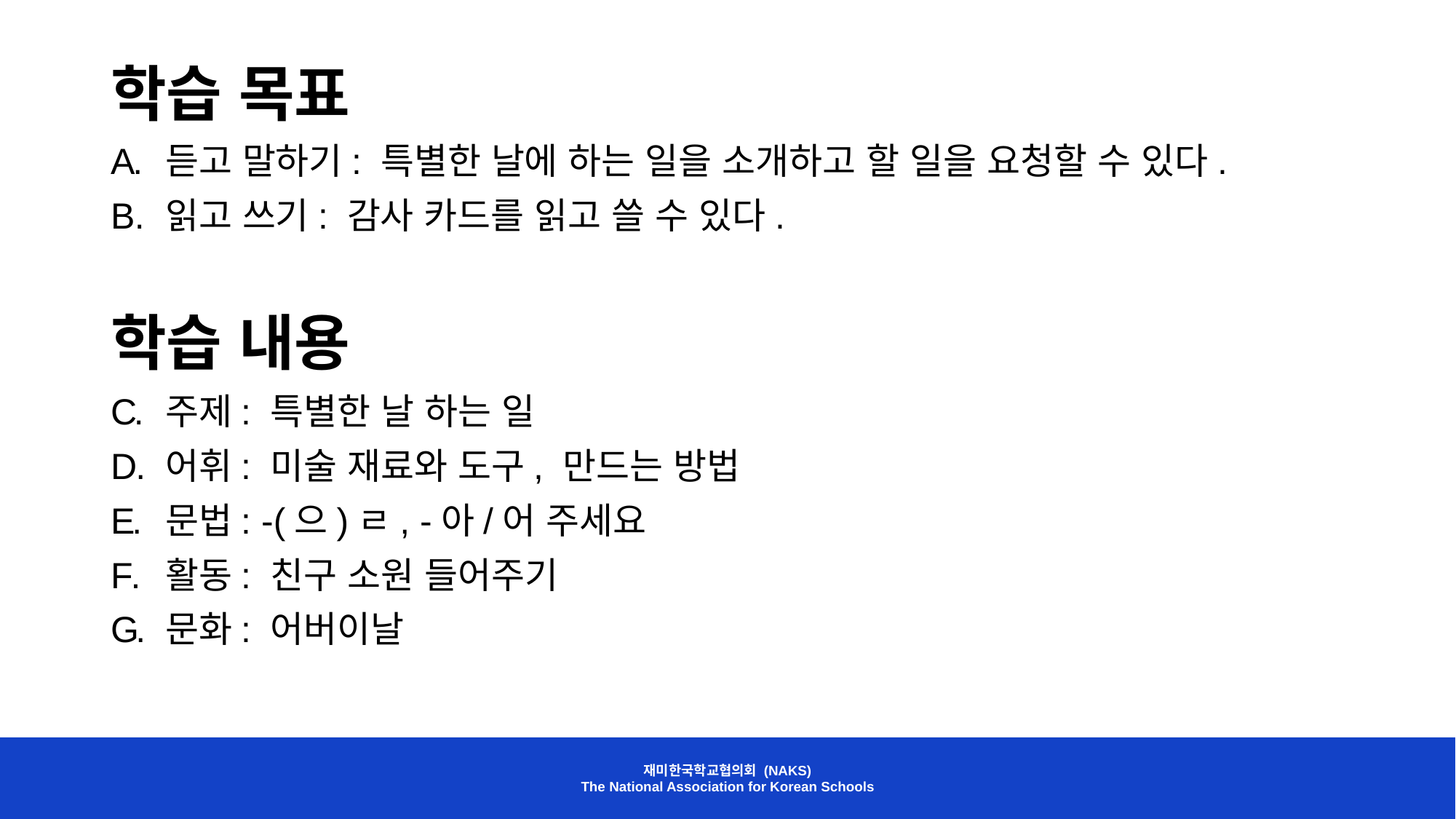

학습 목표
듣고 말하기: 특별한 날에 하는 일을 소개하고 할 일을 요청할 수 있다.
읽고 쓰기: 감사 카드를 읽고 쓸 수 있다.

학습 내용
주제: 특별한 날 하는 일
어휘: 미술 재료와 도구, 만드는 방법
문법: -(으)ㄹ, -아/어 주세요
활동: 친구 소원 들어주기
문화: 어버이날